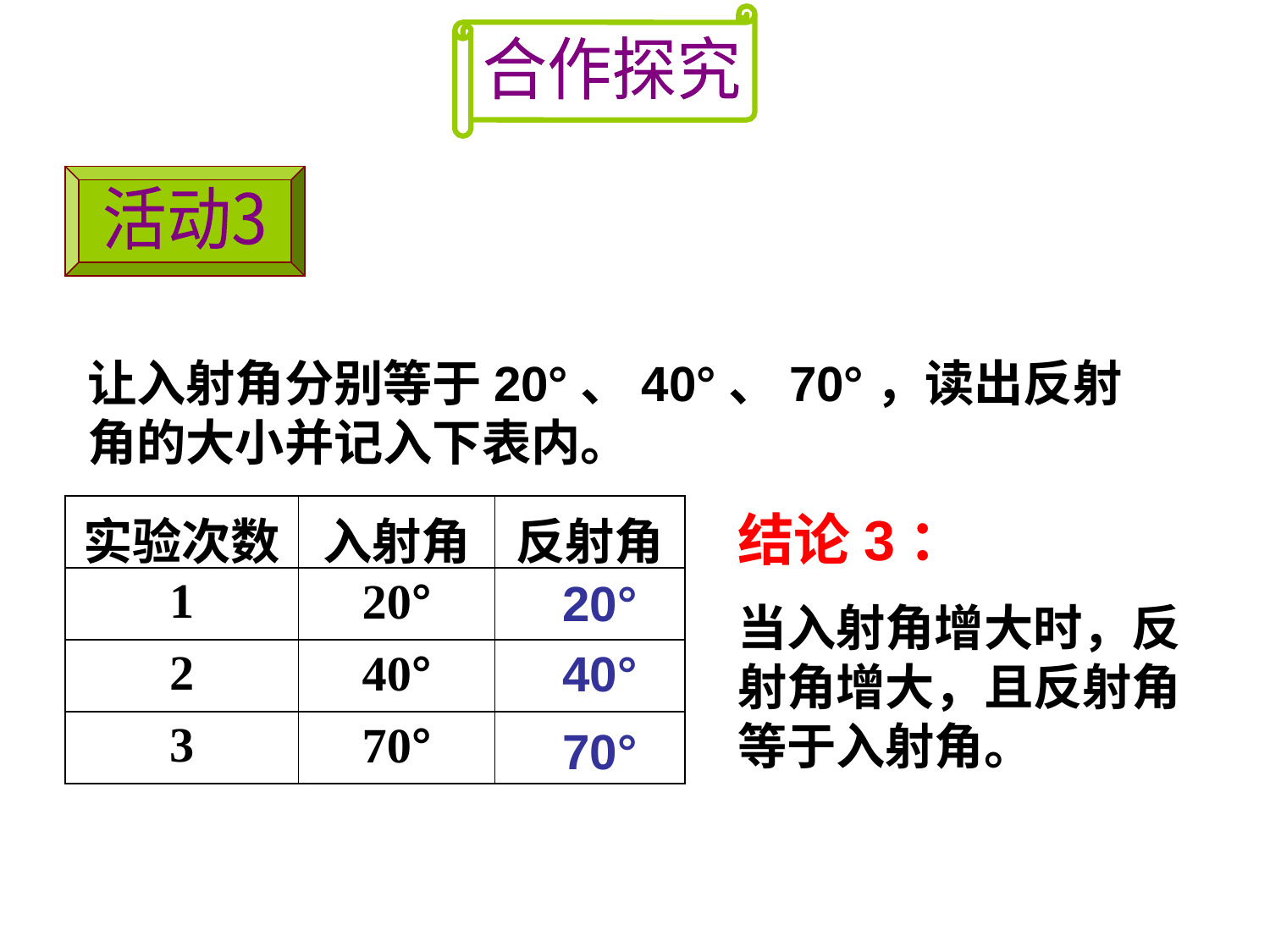

合作探究

活动3
让入射角分别等于20°、40°、70°，读出反射角的大小并记入下表内。
| 实验次数 | 入射角 | 反射角 |
| --- | --- | --- |
| 1 | 20° |  |
| 2 | 40° |  |
| 3 | 70° |  |
结论3：
当入射角增大时，反射角增大，且反射角等于入射角。
20°
40°
70°